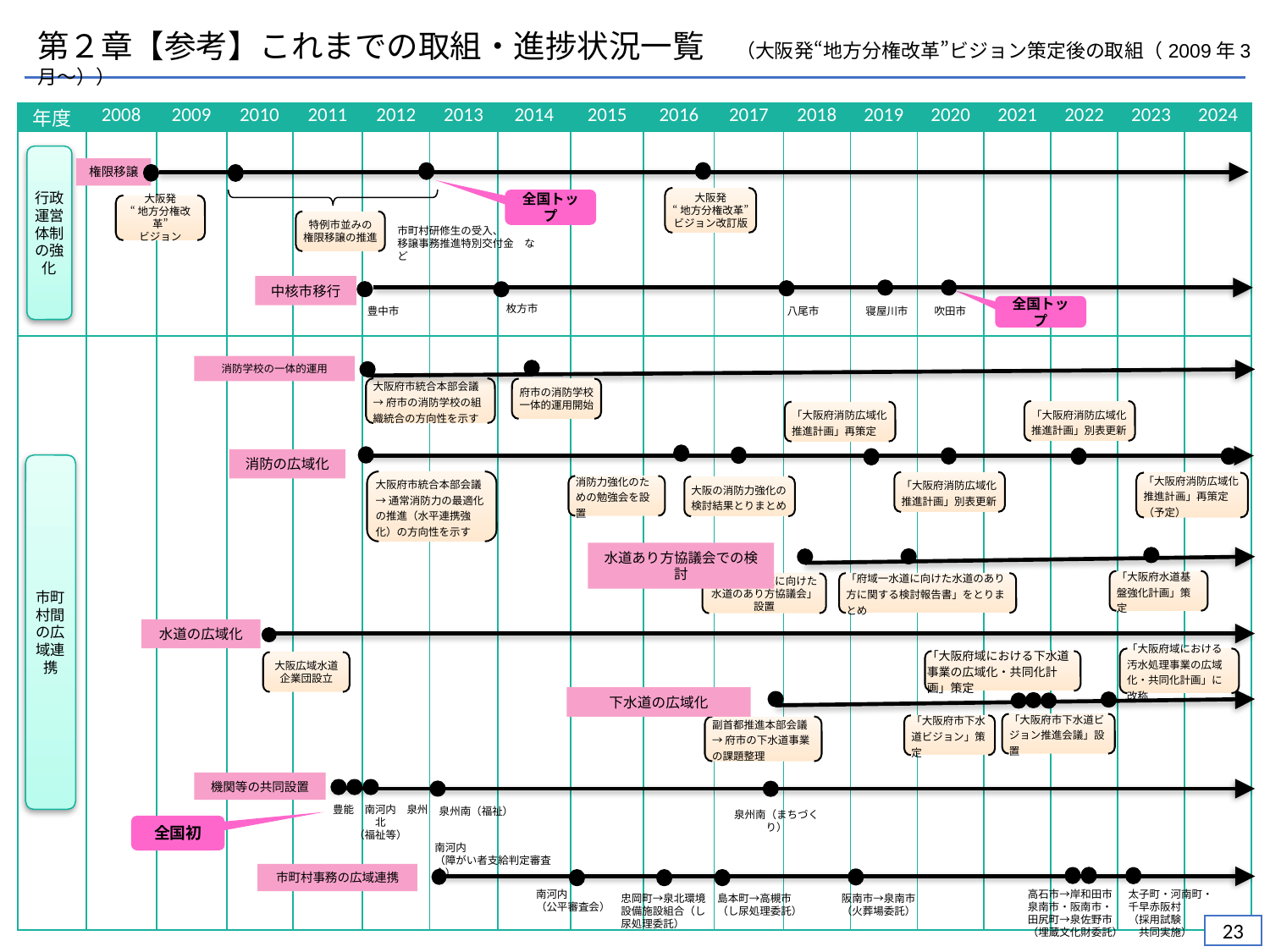

第２章【参考】これまでの取組・進捗状況一覧　（大阪発“地方分権改革”ビジョン策定後の取組（2009年3月～））

| 年度 | 2008 | 2009 | 2010 | 2011 | 2012 | 2013 | 2014 | 2015 | 2016 | 2017 | 2018 | 2019 | 2020 | 2021 | 2022 | 2023 | 2024 |
| --- | --- | --- | --- | --- | --- | --- | --- | --- | --- | --- | --- | --- | --- | --- | --- | --- | --- |
|  |  |  |  |  |  |  |  |  |  |  |  |  |  |  |  |  |  |
|  |  |  |  |  |  |  |  |  |  |  |  |  |  |  |  |  |  |
行政運営体制の強化

権限移譲

大阪発
“地方分権改革”
ビジョン改訂版
全国トップ
大阪発
“地方分権改革”
ビジョン
特例市並みの
権限移譲の推進
市町村研修生の受入、
移譲事務推進特別交付金　など
中核市移行

吹田市
豊中市
寝屋川市
八尾市
枚方市
全国トップ
消防学校の一体的運用

大阪府市統合本部会議
→府市の消防学校の組織統合の方向性を示す
府市の消防学校一体的運用開始
「大阪府消防広域化推進計画」別表更新
「大阪府消防広域化推進計画」再策定

消防の広域化

大阪府市統合本部会議
→通常消防力の最適化の推進（水平連携強化）の方向性を示す
「大阪府消防広域化推進計画」別表更新
消防力強化のための勉強会を設置
大阪の消防力強化の検討結果とりまとめ

市町村間の広域連携
「大阪府消防広域化推進計画」再策定（予定）
水道あり方協議会での検討

「府域一水道に向けた水道のあり方に関する検討報告書」をとりまとめ
「府域一水道に向けた水道のあり方協議会」設置

「大阪府水道基盤強化計画」策定
水道の広域化

大阪広域水道企業団設立
「大阪府域における汚水処理事業の広域化・共同化計画」に改称
「大阪府域における下水道事業の広域化・共同化計画」策定
下水道の広域化

「大阪府市下水道ビジョン推進会議」設置
「大阪府市下水道ビジョン」策定
副首都推進本部会議
→府市の下水道事業の課題整理

機関等の共同設置

豊能　南河内　泉州北
（福祉等）
泉州南（福祉）
泉州南（まちづくり）
全国初

南河内
（障がい者支給判定審査会）
市町村事務の広域連携

南河内
（公平審査会）
高石市→岸和田市
泉南市・阪南市・
田尻町→泉佐野市
（埋蔵文化財委託）
太子町・河南町・
千早赤阪村
（採用試験
　共同実施）
忠岡町→泉北環境設備施設組合（し尿処理委託）
島本町→高槻市
（し尿処理委託）
阪南市→泉南市
（火葬場委託）
23